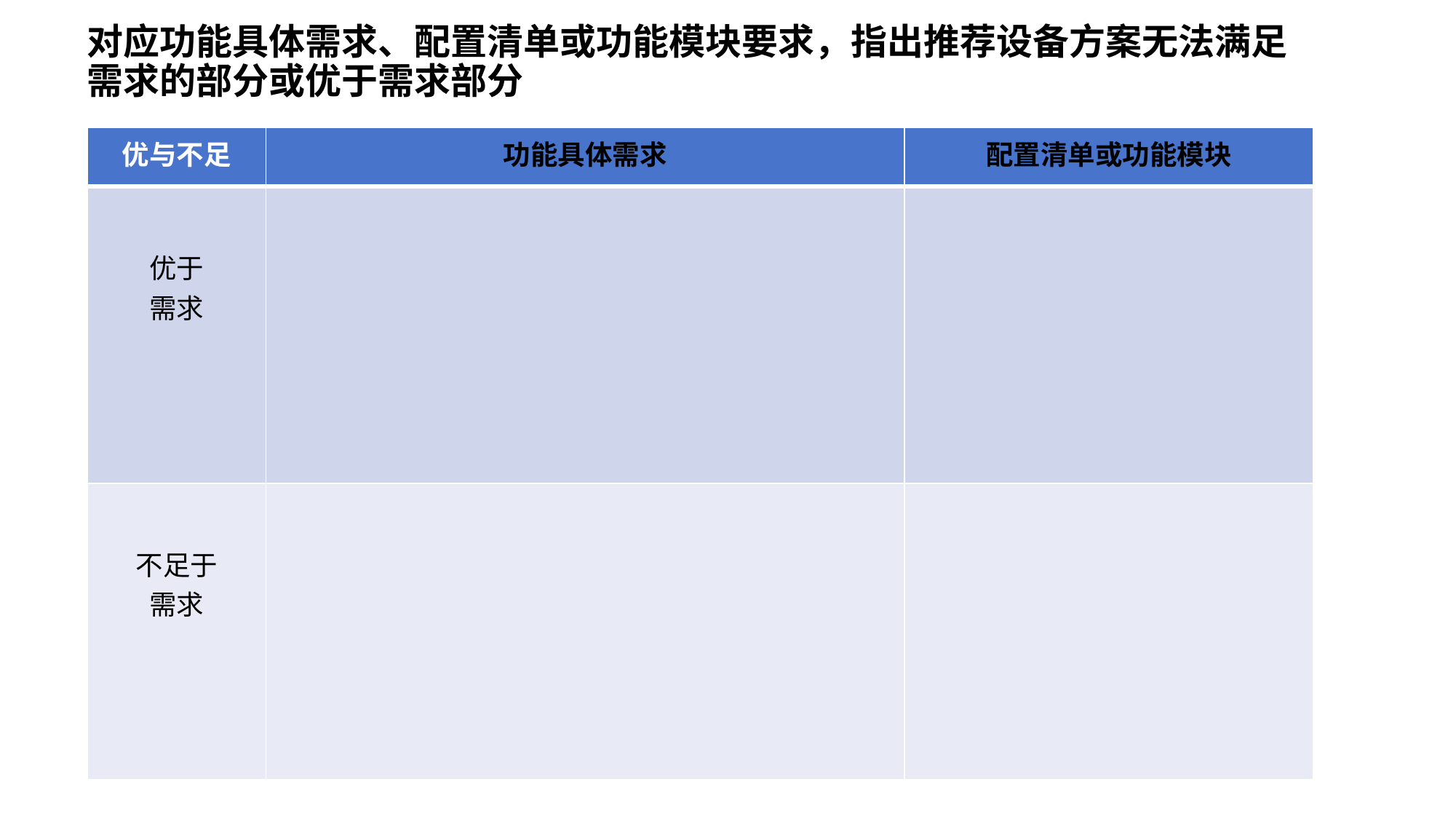

对应功能具体需求、配置清单或功能模块要求，指出推荐设备方案无法满足需求的部分或优于需求部分
| 优与不足 | 功能具体需求 | 配置清单或功能模块 |
| --- | --- | --- |
| 优于 需求 |  |  |
| 不足于 需求 |  |  |